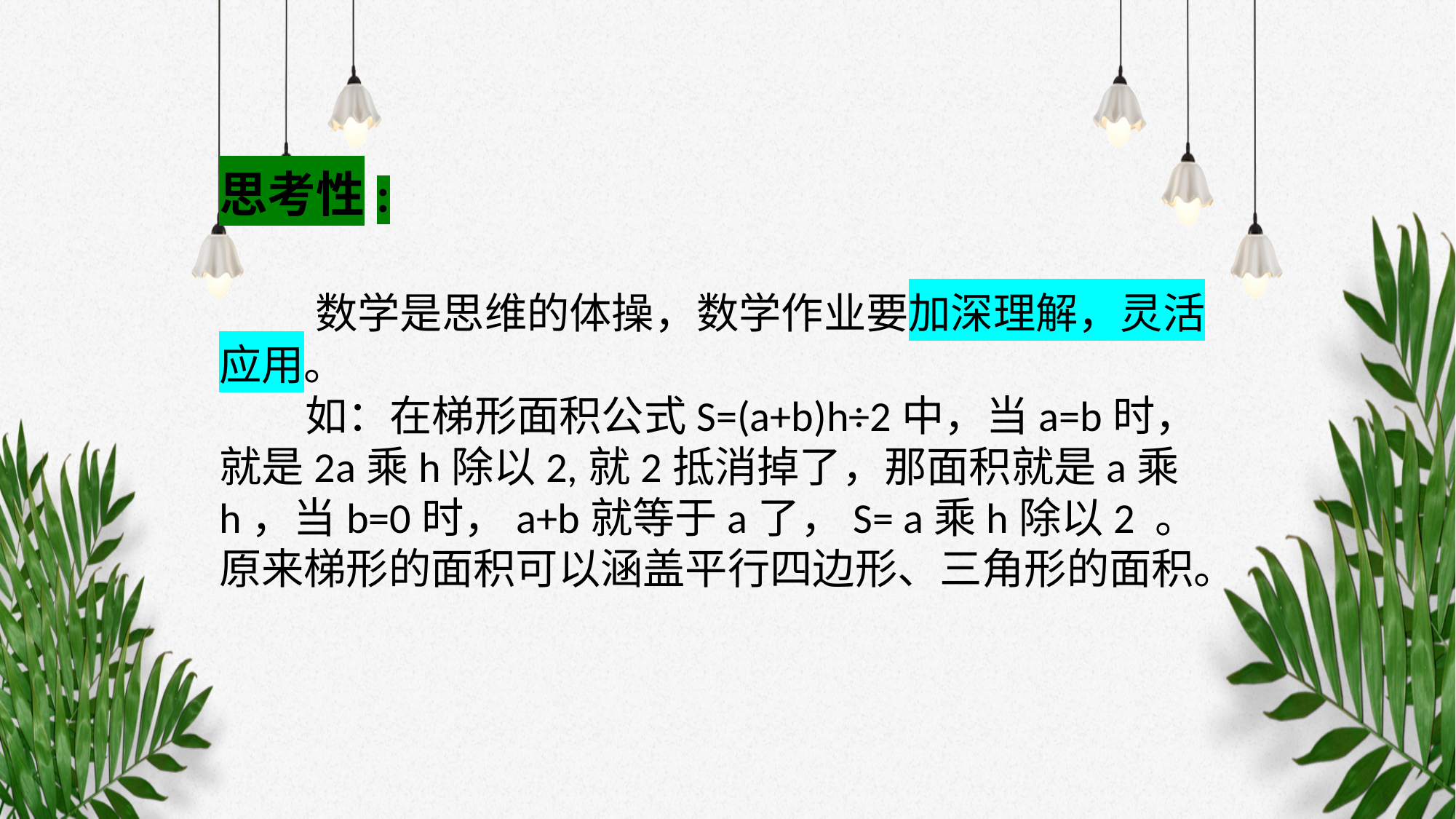

思考性:

        数学是思维的体操，数学作业要加深理解，灵活应用。
        如：在梯形面积公式S=(a+b)h÷2中，当a=b时，就是2a乘h除以2,就2抵消掉了，那面积就是a乘h，当b=0时，a+b就等于a了，S= a乘h除以2 。原来梯形的面积可以涵盖平行四边形、三角形的面积。